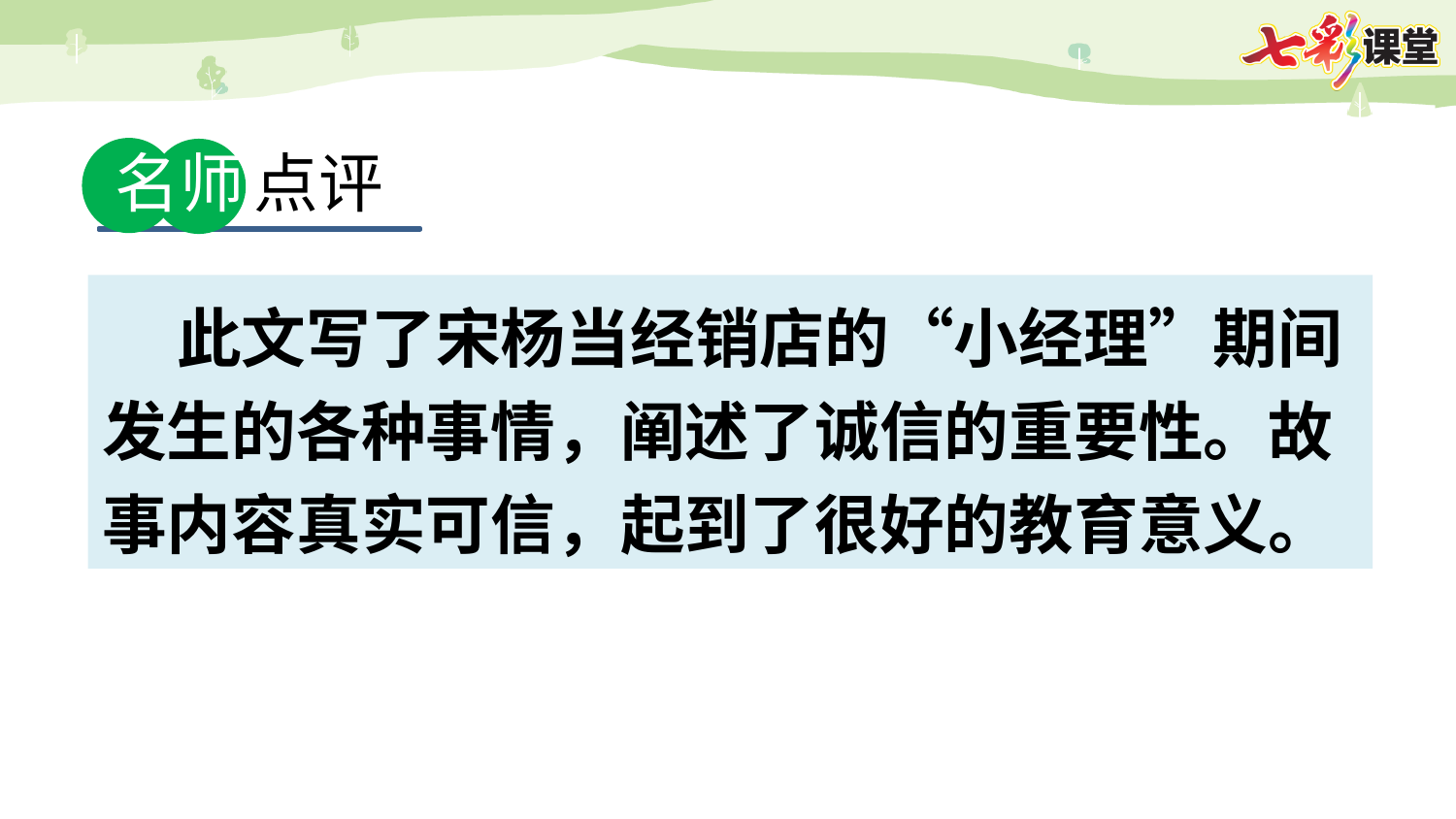

名师 点评

    此文写了宋杨当经销店的“小经理”期间发生的各种事情，阐述了诚信的重要性。故事内容真实可信，起到了很好的教育意义。